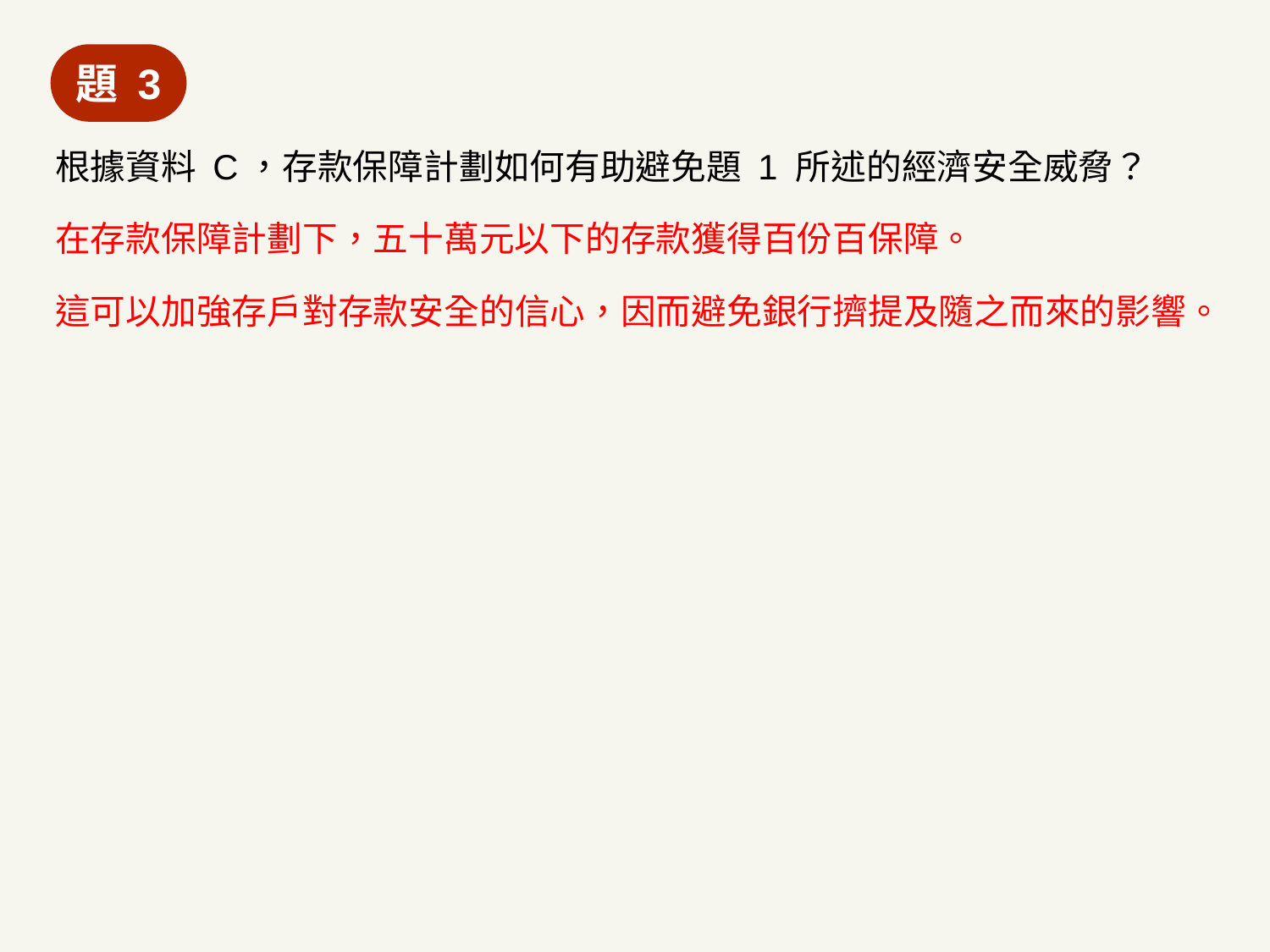

題 3
根據資料 C，存款保障計劃如何有助避免題 1 所述的經濟安全威脅？
在存款保障計劃下，五十萬元以下的存款獲得百份百保障。
這可以加強存户對存款安全的信心，因而避免銀行擠提及隨之而來的影響。